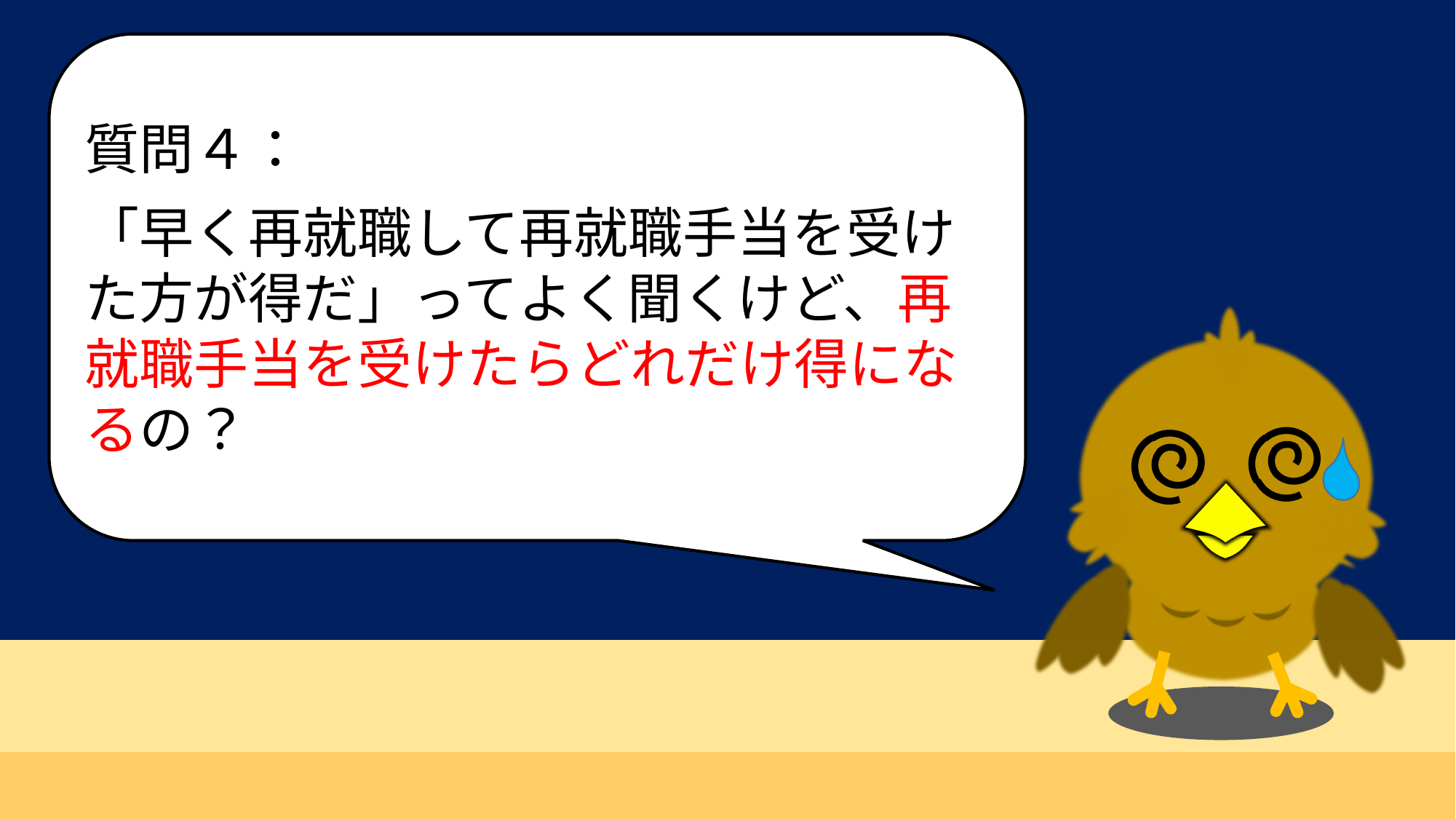

質問４：

「早く再就職して再就職手当を受けた方が得だ」ってよく聞くけど、再就職手当を受けたらどれだけ得になるの？